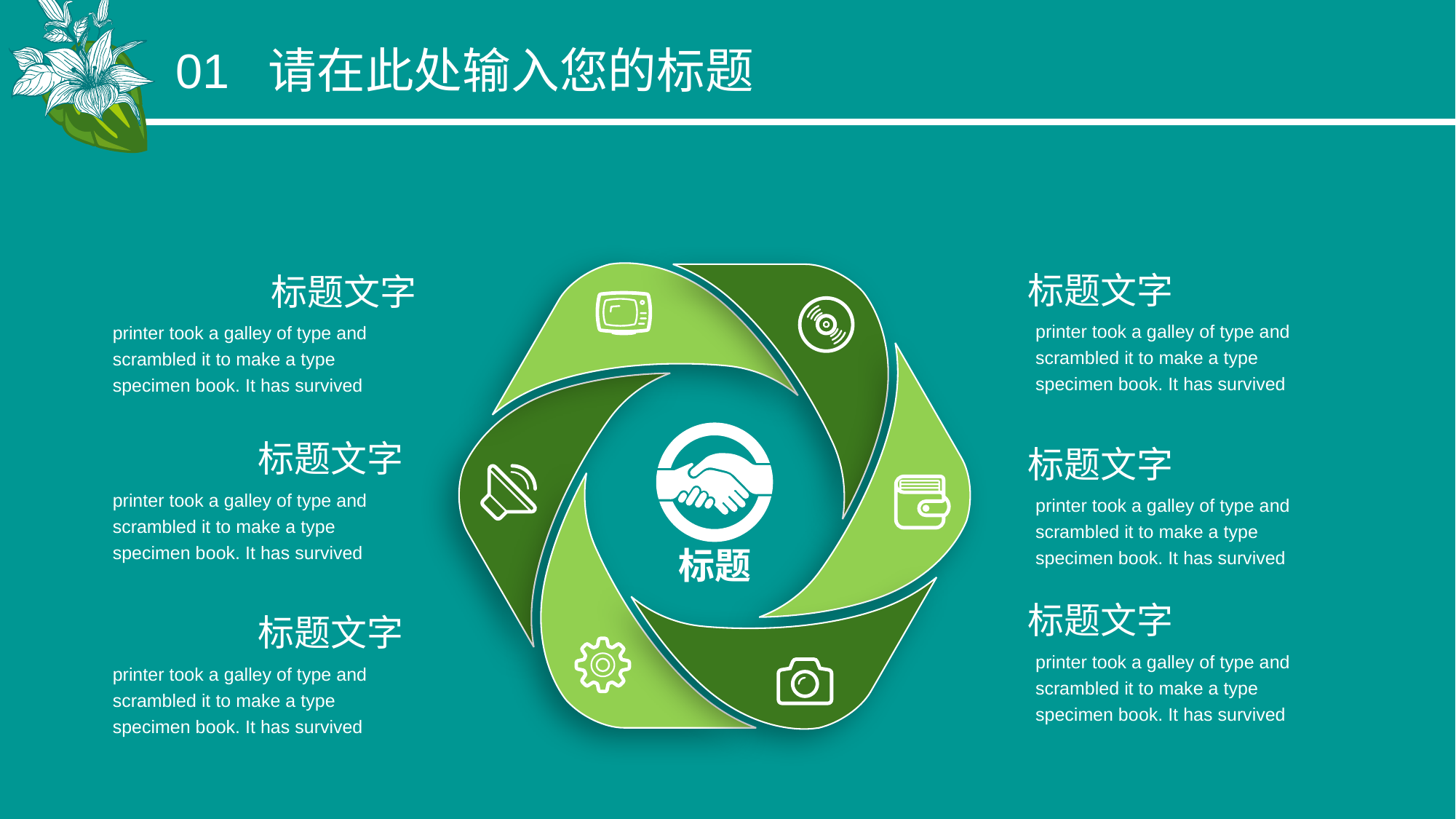

01  请在此处输入您的标题

标题

标题文字
printer took a galley of type and scrambled it to make a type specimen book. It has survived
标题文字
printer took a galley of type and scrambled it to make a type specimen book. It has survived
标题文字
printer took a galley of type and scrambled it to make a type specimen book. It has survived
标题文字
printer took a galley of type and scrambled it to make a type specimen book. It has survived
标题文字
printer took a galley of type and scrambled it to make a type specimen book. It has survived
标题文字
printer took a galley of type and scrambled it to make a type specimen book. It has survived